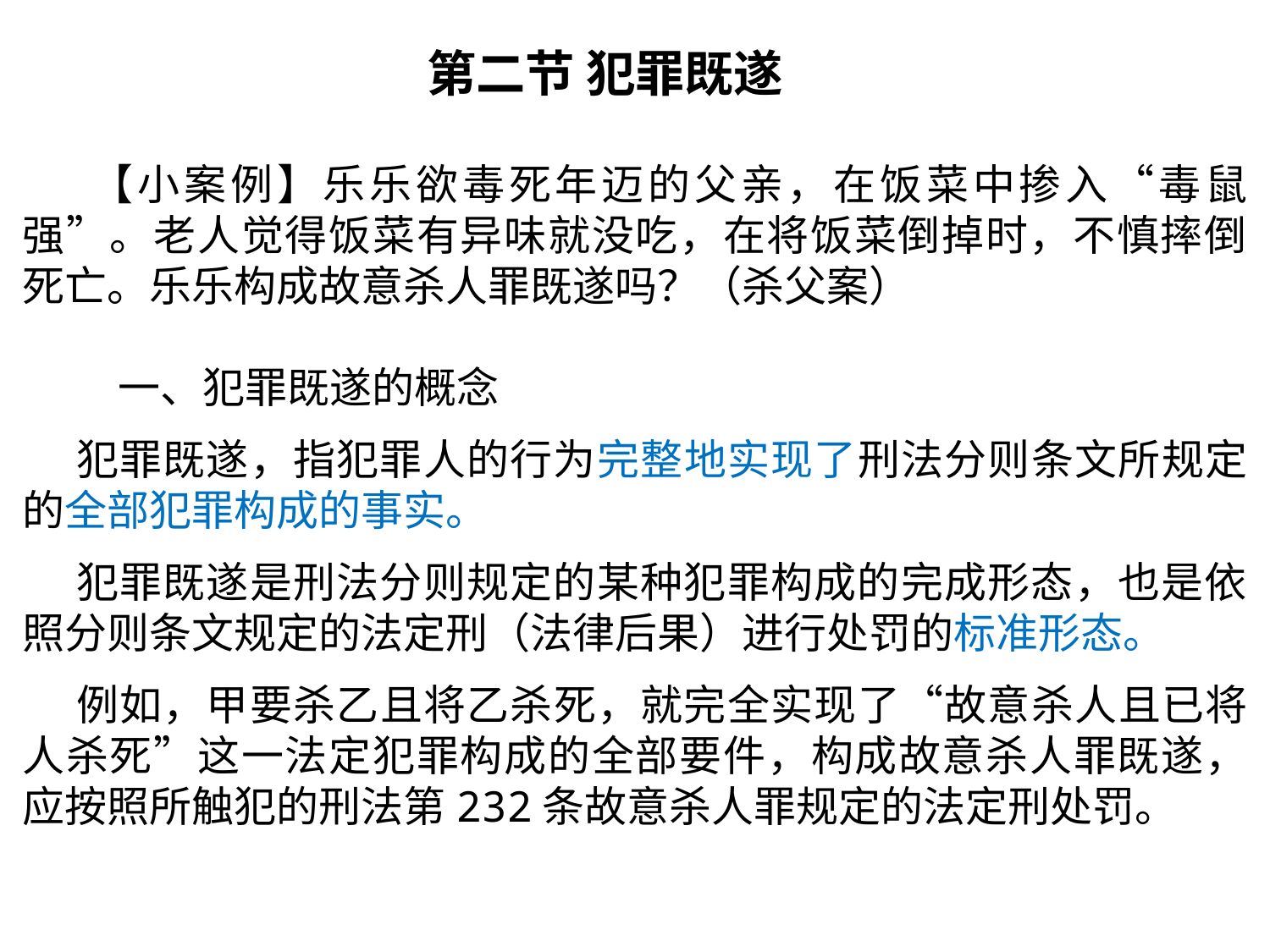

第二节 犯罪既遂

    【小案例】乐乐欲毒死年迈的父亲，在饭菜中掺入“毒鼠强”。老人觉得饭菜有异味就没吃，在将饭菜倒掉时，不慎摔倒死亡。乐乐构成故意杀人罪既遂吗？（杀父案）

         一、犯罪既遂的概念

    犯罪既遂，指犯罪人的行为完整地实现了刑法分则条文所规定的全部犯罪构成的事实。

    犯罪既遂是刑法分则规定的某种犯罪构成的完成形态，也是依照分则条文规定的法定刑（法律后果）进行处罚的标准形态。

    例如，甲要杀乙且将乙杀死，就完全实现了“故意杀人且已将人杀死”这一法定犯罪构成的全部要件，构成故意杀人罪既遂，应按照所触犯的刑法第232条故意杀人罪规定的法定刑处罚。